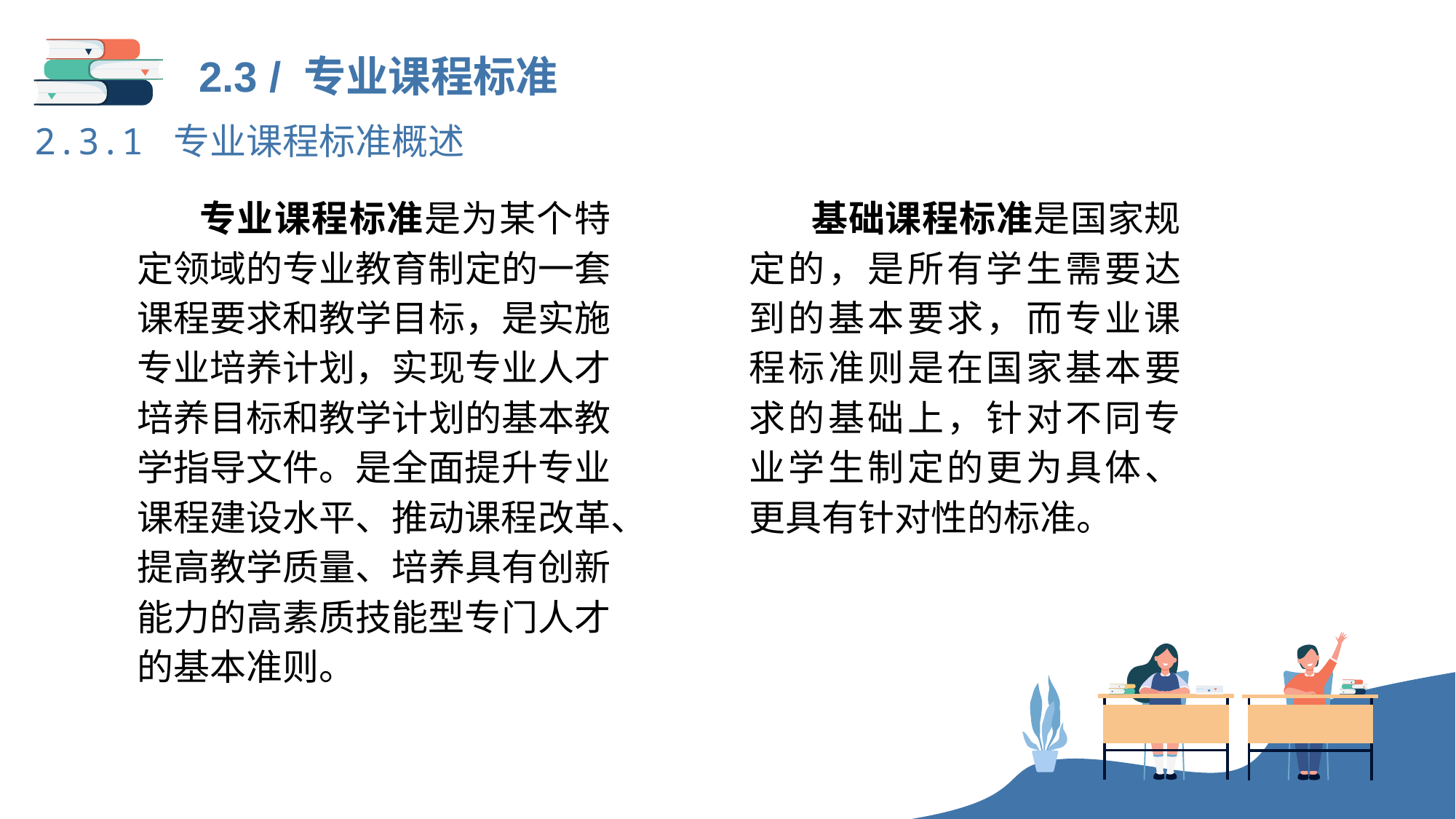

2.3 / 专业课程标准
2.3.1 专业课程标准概述
专业课程标准是为某个特定领域的专业教育制定的一套课程要求和教学目标，是实施专业培养计划，实现专业人才培养目标和教学计划的基本教学指导文件。是全面提升专业课程建设水平、推动课程改革、提高教学质量、培养具有创新能力的高素质技能型专门人才的基本准则。
基础课程标准是国家规定的，是所有学生需要达到的基本要求，而专业课程标准则是在国家基本要求的基础上，针对不同专业学生制定的更为具体、更具有针对性的标准。